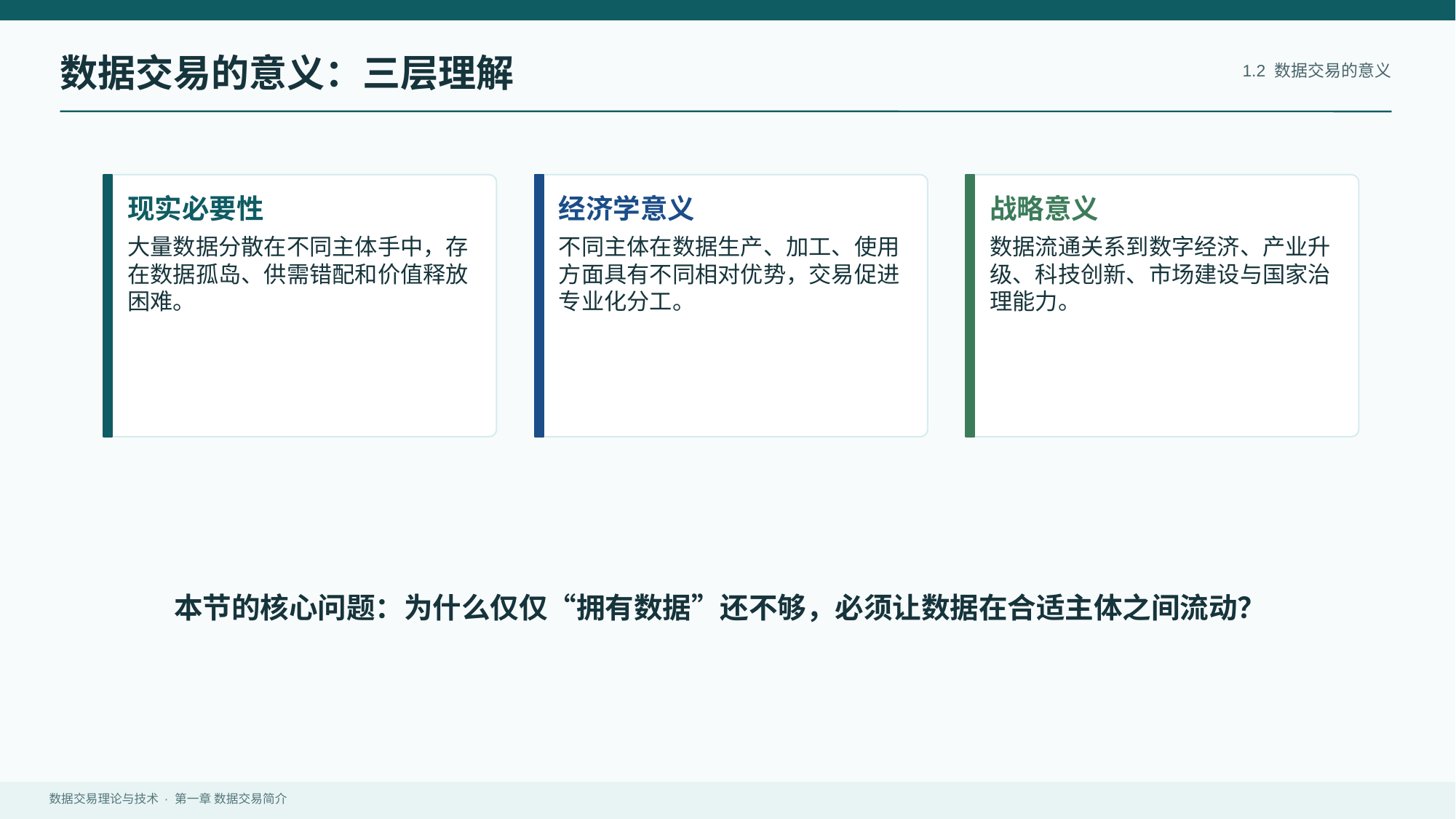

数据交易的意义：三层理解
1.2 数据交易的意义

现实必要性
经济学意义
战略意义
大量数据分散在不同主体手中，存在数据孤岛、供需错配和价值释放困难。
不同主体在数据生产、加工、使用方面具有不同相对优势，交易促进专业化分工。
数据流通关系到数字经济、产业升级、科技创新、市场建设与国家治理能力。
本节的核心问题：为什么仅仅“拥有数据”还不够，必须让数据在合适主体之间流动？
21